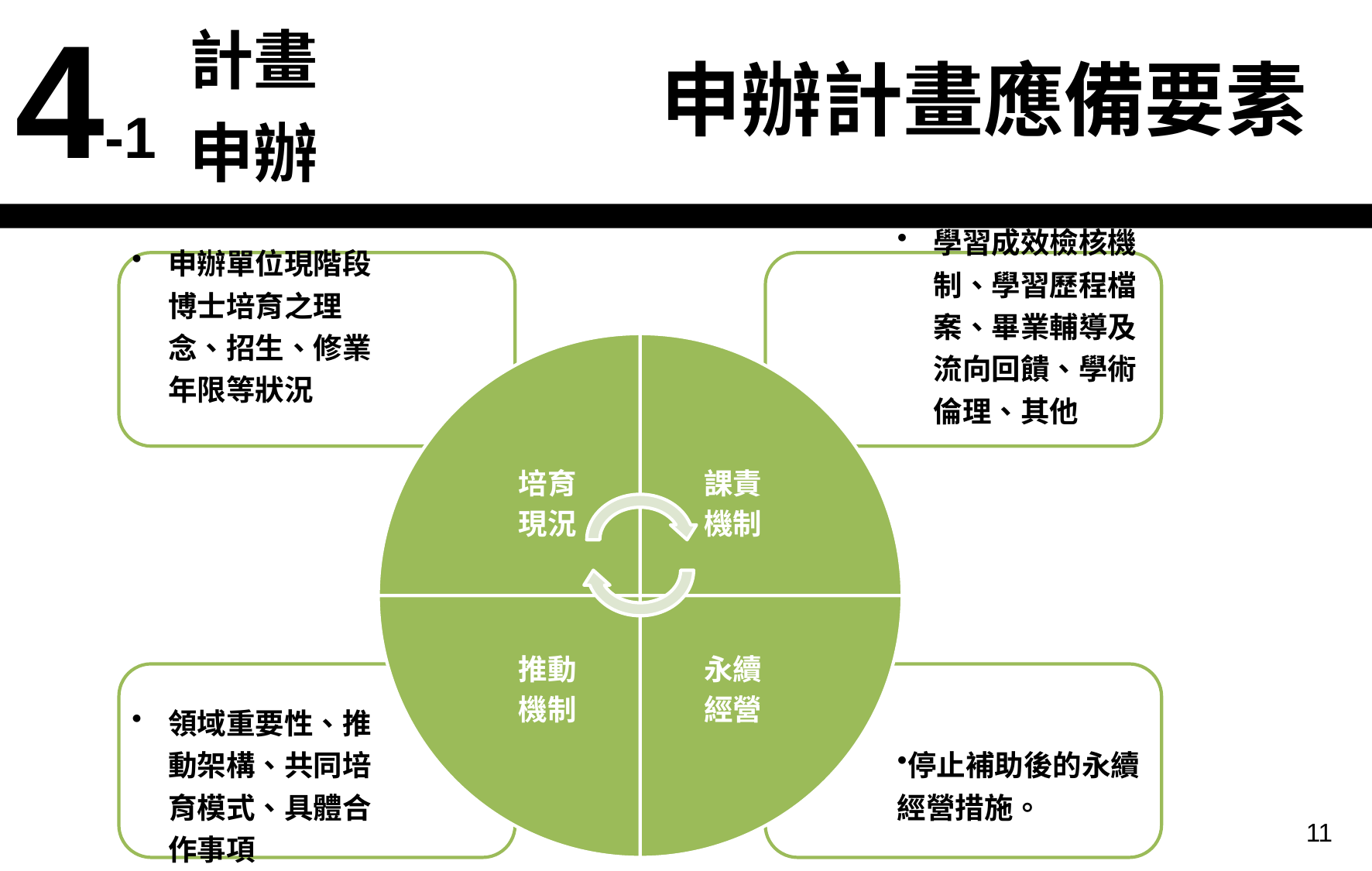

| 4-1 | 計畫申辦 |
| --- | --- |
申辦計畫應備要素
培育
現況
申辦單位現階段博士培育之理念、招生、修業年限等狀況
課責
機制
學習成效檢核機制、學習歷程檔案、畢業輔導及流向回饋、學術倫理、其他
永續
經營
停止補助後的永續經營措施。
推動
機制
領域重要性、推動架構、共同培育模式、具體合作事項
11